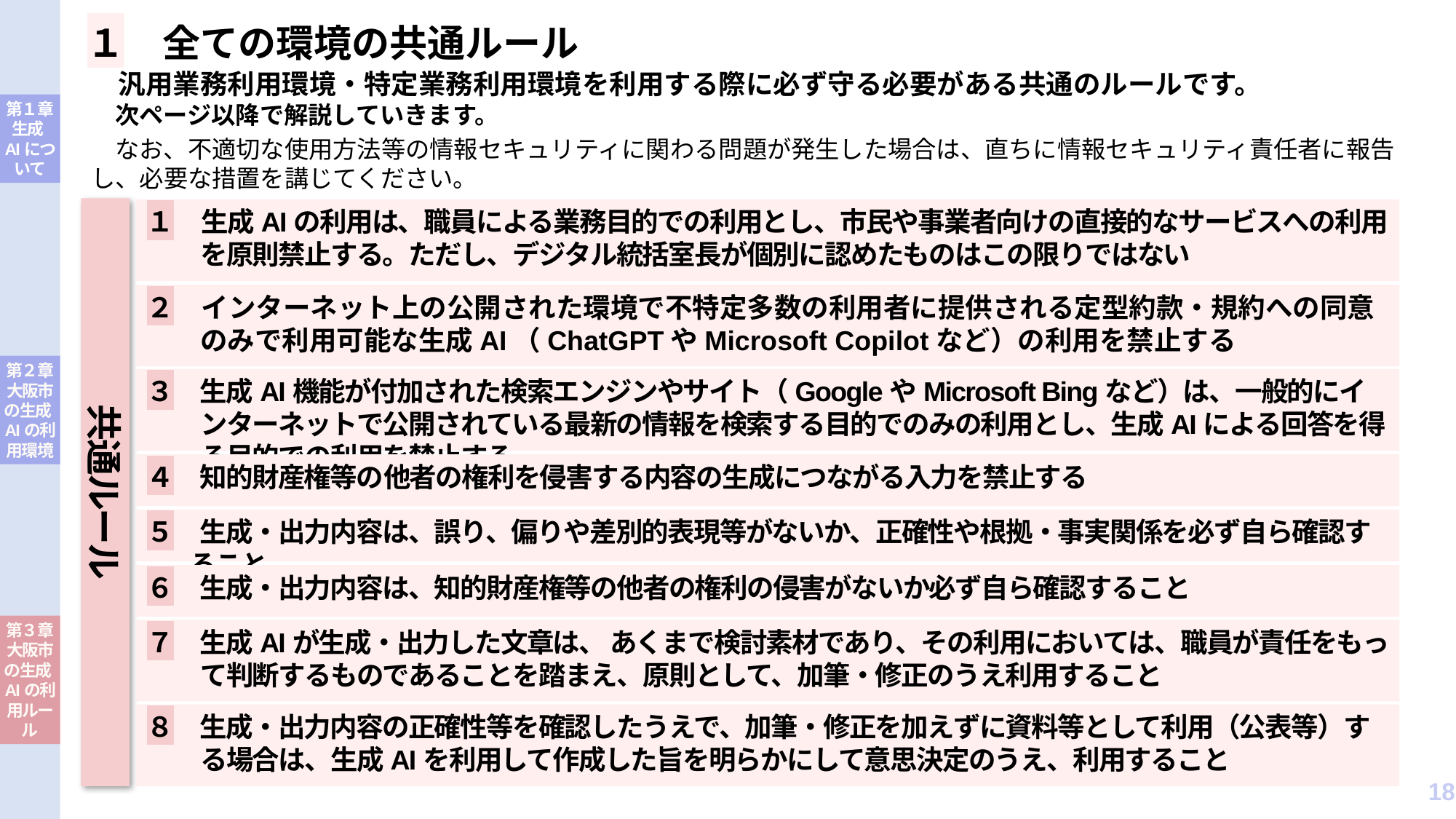

１　全ての環境の共通ルール
　汎用業務利用環境・特定業務利用環境を利用する際に必ず守る必要がある共通のルールです。
　次ページ以降で解説していきます。
　なお、不適切な使用方法等の情報セキュリティに関わる問題が発生した場合は、直ちに情報セキュリティ責任者に報告し、必要な措置を講じてください。
共通ルール
１　生成AIの利用は、職員による業務目的での利用とし、市民や事業者向けの直接的なサービスへの利用を原則禁止する。ただし、デジタル統括室長が個別に認めたものはこの限りではない
２　インターネット上の公開された環境で不特定多数の利用者に提供される定型約款・規約への同意のみで利用可能な生成AI（ChatGPTやMicrosoft Copilotなど）の利用を禁止する

３　生成AI機能が付加された検索エンジンやサイト（GoogleやMicrosoft Bingなど）は、一般的にインターネットで公開されている最新の情報を検索する目的でのみの利用とし、生成AIによる回答を得る目的での利用を禁止する

４　知的財産権等の他者の権利を侵害する内容の生成につながる入力を禁止する
５　生成・出力内容は、誤り、偏りや差別的表現等がないか、正確性や根拠・事実関係を必ず自ら確認すること

６　生成・出力内容は、知的財産権等の他者の権利の侵害がないか必ず自ら確認すること

７　生成AIが生成・出力した文章は、 あくまで検討素材であり、その利用においては、職員が責任をもって判断するものであることを踏まえ、原則として、加筆・修正のうえ利用すること
８　生成・出力内容の正確性等を確認したうえで、加筆・修正を加えずに資料等として利用（公表等）する場合は、生成AIを利用して作成した旨を明らかにして意思決定のうえ、利用すること
18